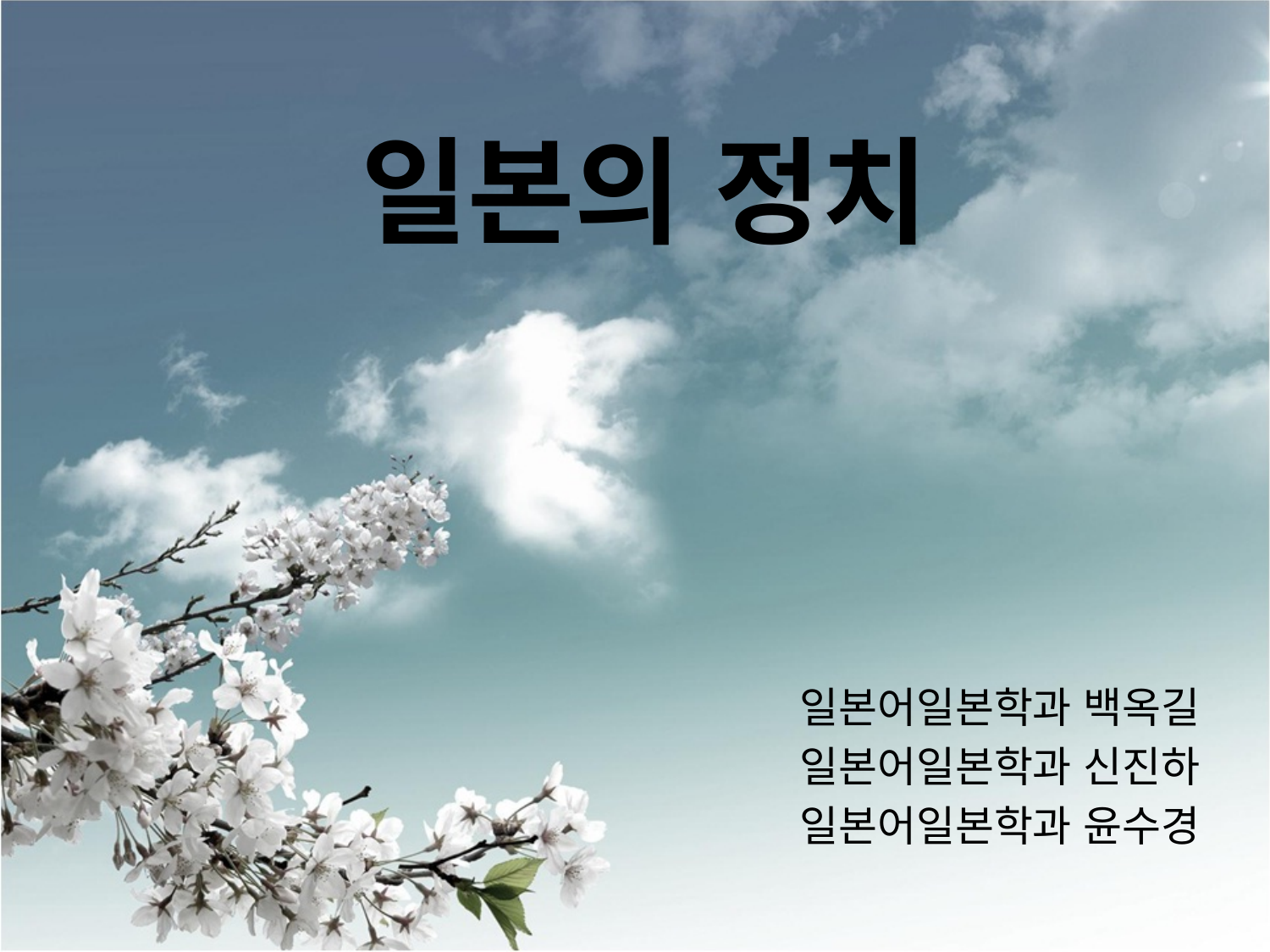

# 일본의 정치
일본어일본학과 백옥길
일본어일본학과 신진하
일본어일본학과 윤수경